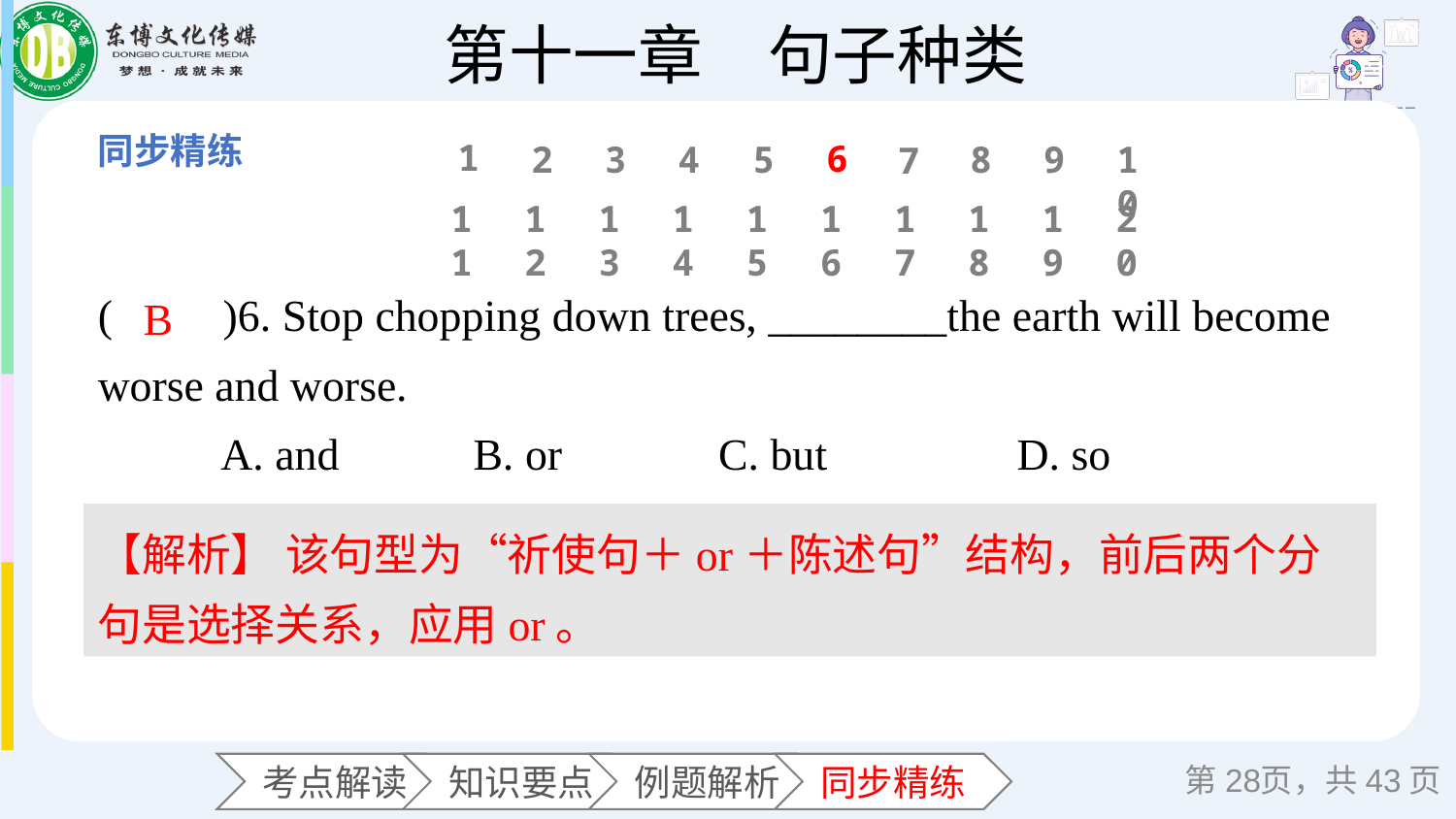

1
6
2
3
4
5
8
9
10
7
11
12
13
14
15
16
17
18
19
20
(　　)6. Stop chopping down trees, ________the earth will become worse and worse.
           A. and            B. or              C. but                 D. so
B
【解析】 该句型为“祈使句＋or＋陈述句”结构，前后两个分句是选择关系，应用or。
第28页，共43页